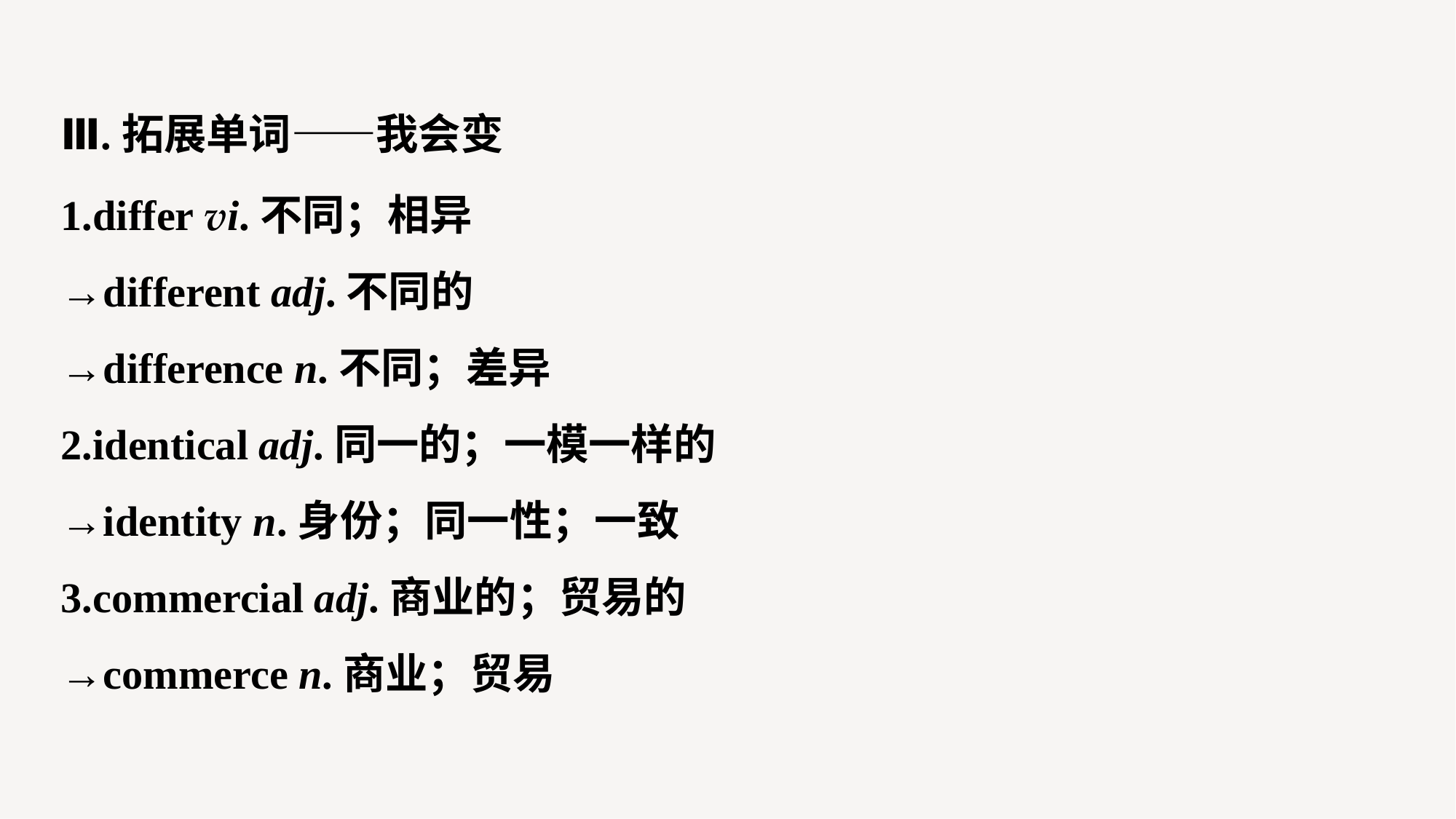

Ⅲ.拓展单词——我会变
1.differ vi.不同；相异
→different adj.不同的
→difference n.不同；差异
2.identical adj.同一的；一模一样的
→identity n.身份；同一性；一致
3.commercial adj.商业的；贸易的
→commerce n.商业；贸易